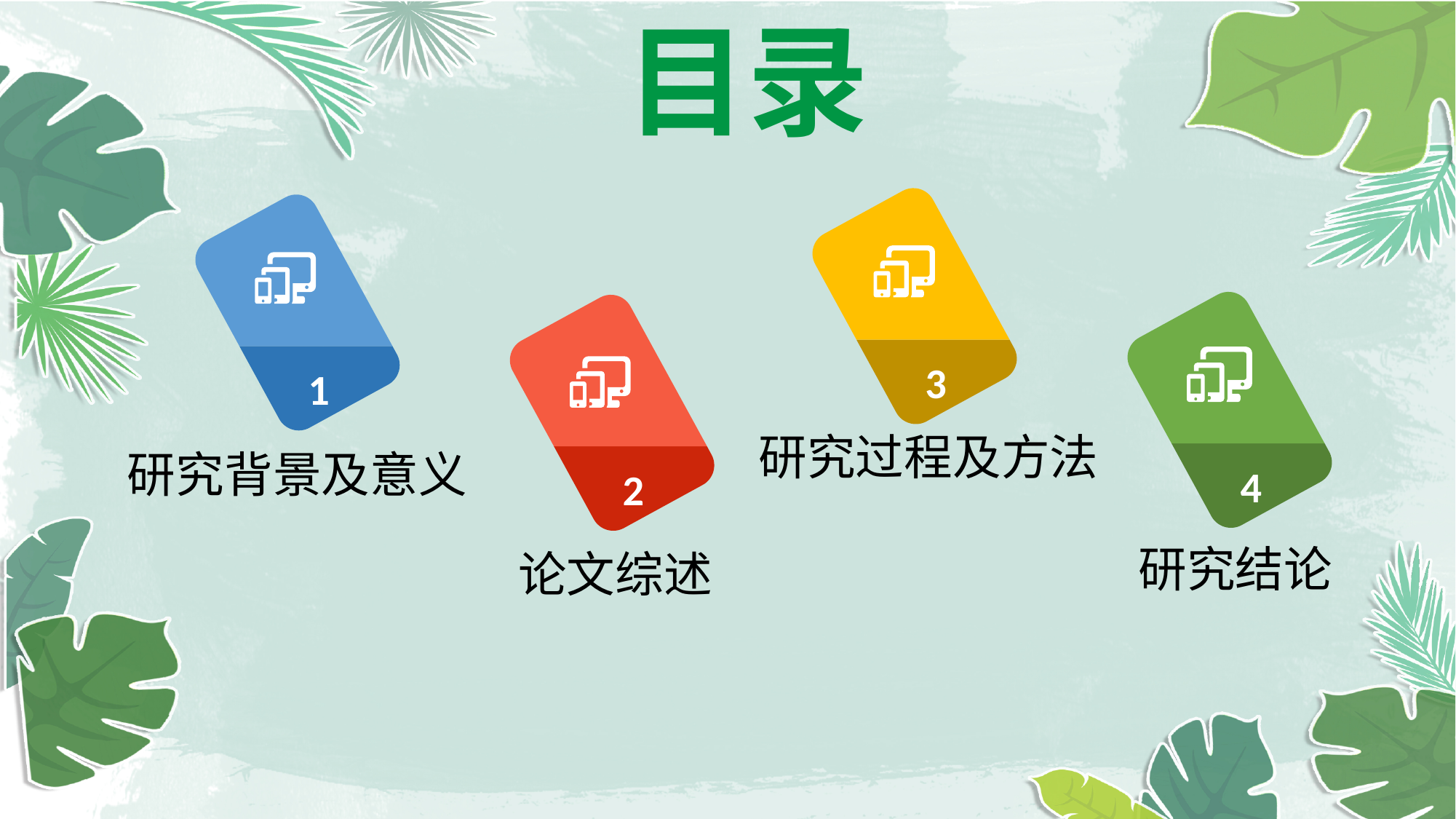

目录

3
研究过程及方法

1
研究背景及意义

4
研究结论

2
论文综述